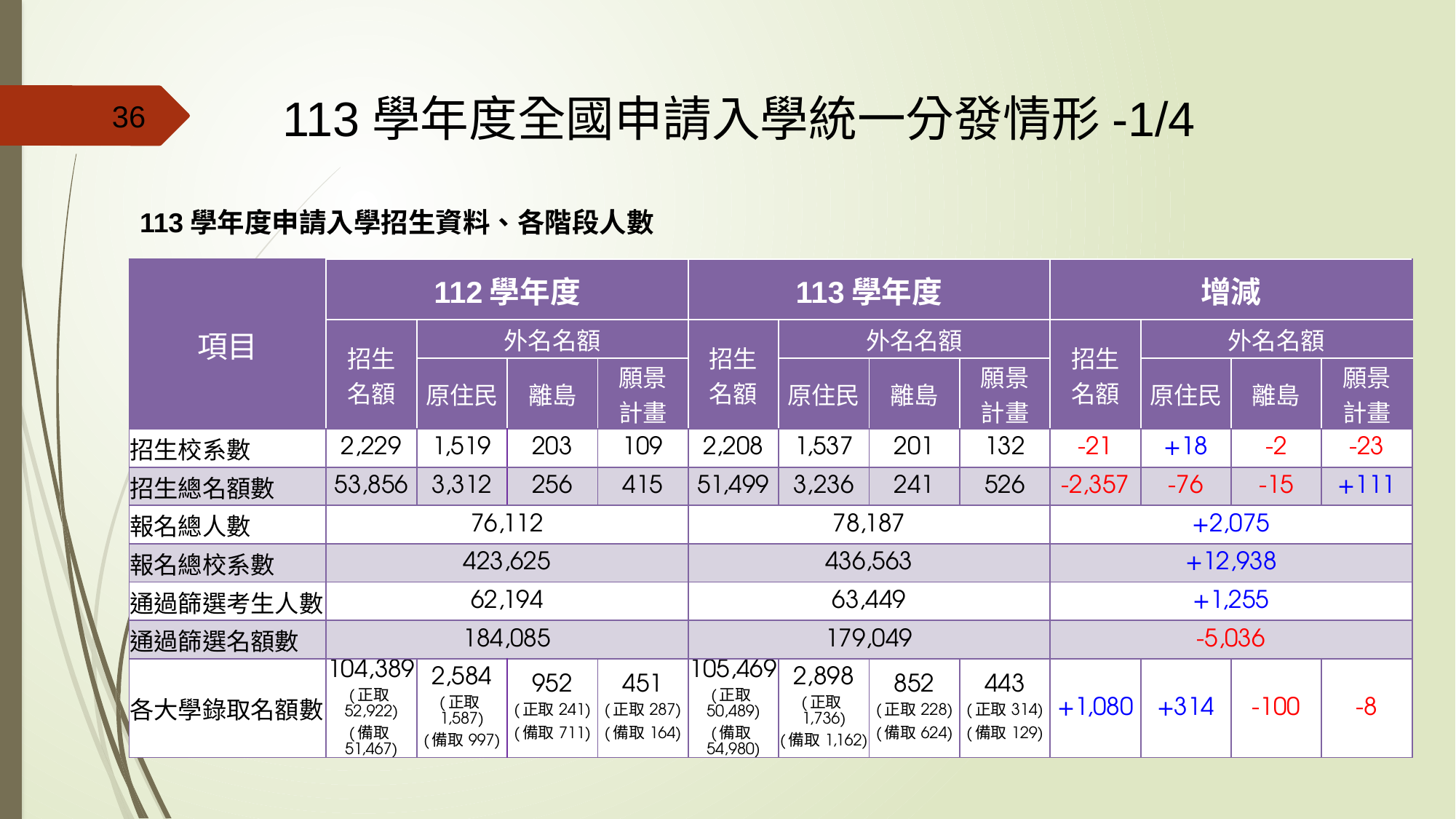

113學年度全國申請入學統一分發情形-1/4
36
113學年度申請入學招生資料、各階段人數
| 項目 | 112學年度 |  |  |  | 113學年度 |  |  |  | 增減 |  |  |  |
| --- | --- | --- | --- | --- | --- | --- | --- | --- | --- | --- | --- | --- |
|  | 招生 名額 | 外名名額 |  |  | 招生 名額 | 外名名額 |  |  | 招生 名額 | 外名名額 |  |  |
|  |  | 原住民 | 離島 | 願景 計畫 |  | 原住民 | 離島 | 願景 計畫 |  | 原住民 | 離島 | 願景 計畫 |
| 招生校系數 | 2,229 | 1,519 | 203 | 109 | 2,208 | 1,537 | 201 | 132 | -21 | +18 | -2 | -23 |
| 招生總名額數 | 53,856 | 3,312 | 256 | 415 | 51,499 | 3,236 | 241 | 526 | -2,357 | -76 | -15 | +111 |
| 報名總人數 | 76,112 |  |  |  | 78,187 |  |  |  | +2,075 |  |  |  |
| 報名總校系數 | 423,625 |  |  |  | 436,563 |  |  |  | +12,938 |  |  |  |
| 通過篩選考生人數 | 62,194 |  |  |  | 63,449 |  |  |  | +1,255 |  |  |  |
| 通過篩選名額數 | 184,085 |  |  |  | 179,049 |  |  |  | -5,036 |  |  |  |
| 各大學錄取名額數 | 104,389 (正取52,922) (備取51,467) | 2,584 (正取1,587) (備取997) | 952 (正取241) (備取711) | 451 (正取287) (備取164) | 105,469(正取50,489) (備取54,980) | 2,898 (正取1,736) (備取1,162) | 852 (正取228) (備取624) | 443 (正取314) (備取129) | +1,080 | +314 | -100 | -8 |